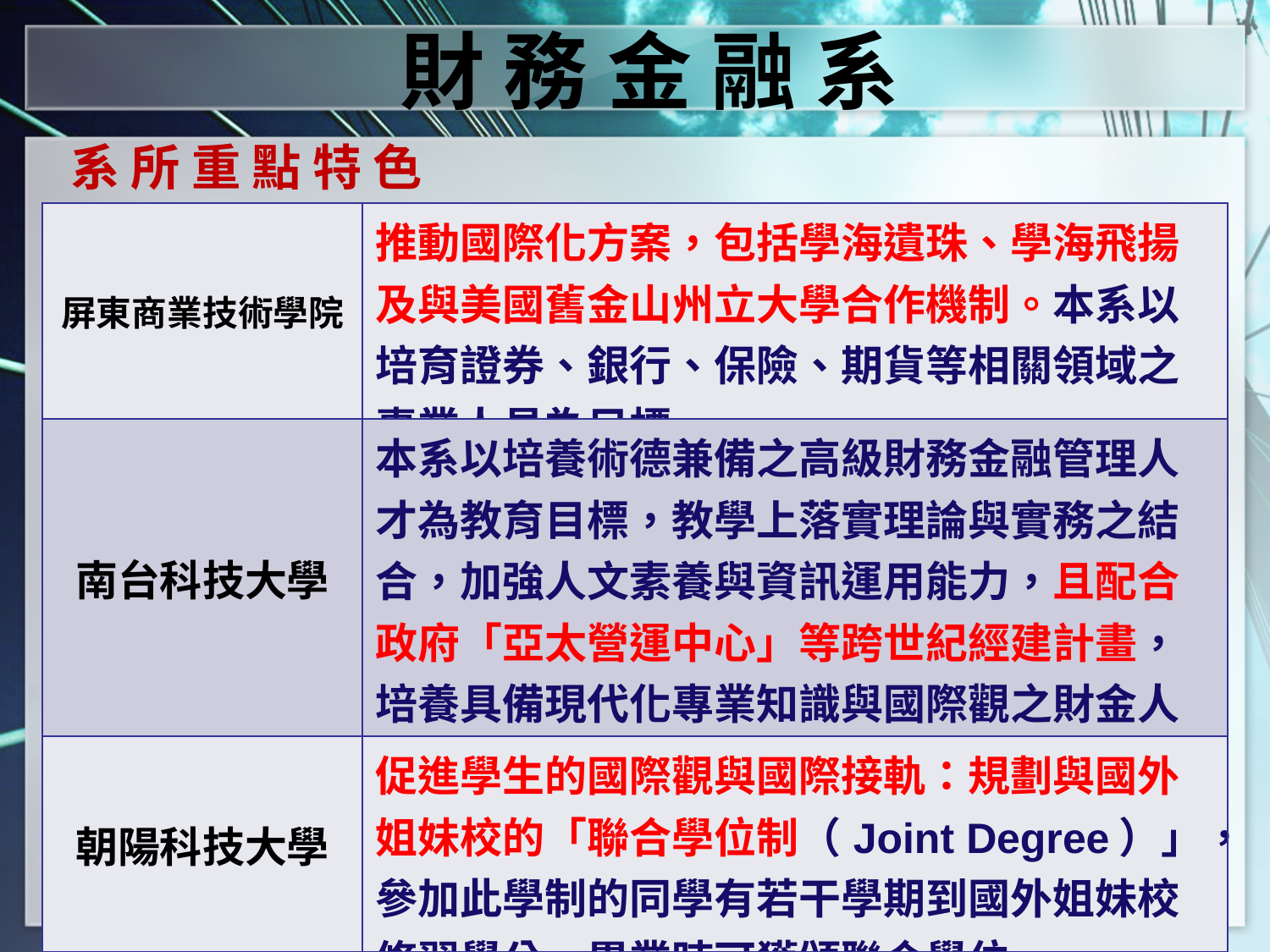

財 務 金 融 系
系 所 重 點 特 色
| 屏東商業技術學院 | 推動國際化方案，包括學海遺珠、學海飛揚及與美國舊金山州立大學合作機制。本系以培育證券、銀行、保險、期貨等相關領域之專業人員為目標。 |
| --- | --- |
| 南台科技大學 | 本系以培養術德兼備之高級財務金融管理人才為教育目標，教學上落實理論與實務之結合，加強人文素養與資訊運用能力，且配合政府「亞太營運中心」等跨世紀經建計畫，培養具備現代化專業知識與國際觀之財金人才。 |
| 朝陽科技大學 | 促進學生的國際觀與國際接軌：規劃與國外姐妹校的「聯合學位制（Joint Degree）」，參加此學制的同學有若干學期到國外姐妹校修習學分，畢業時可獲頒聯合學位。 |